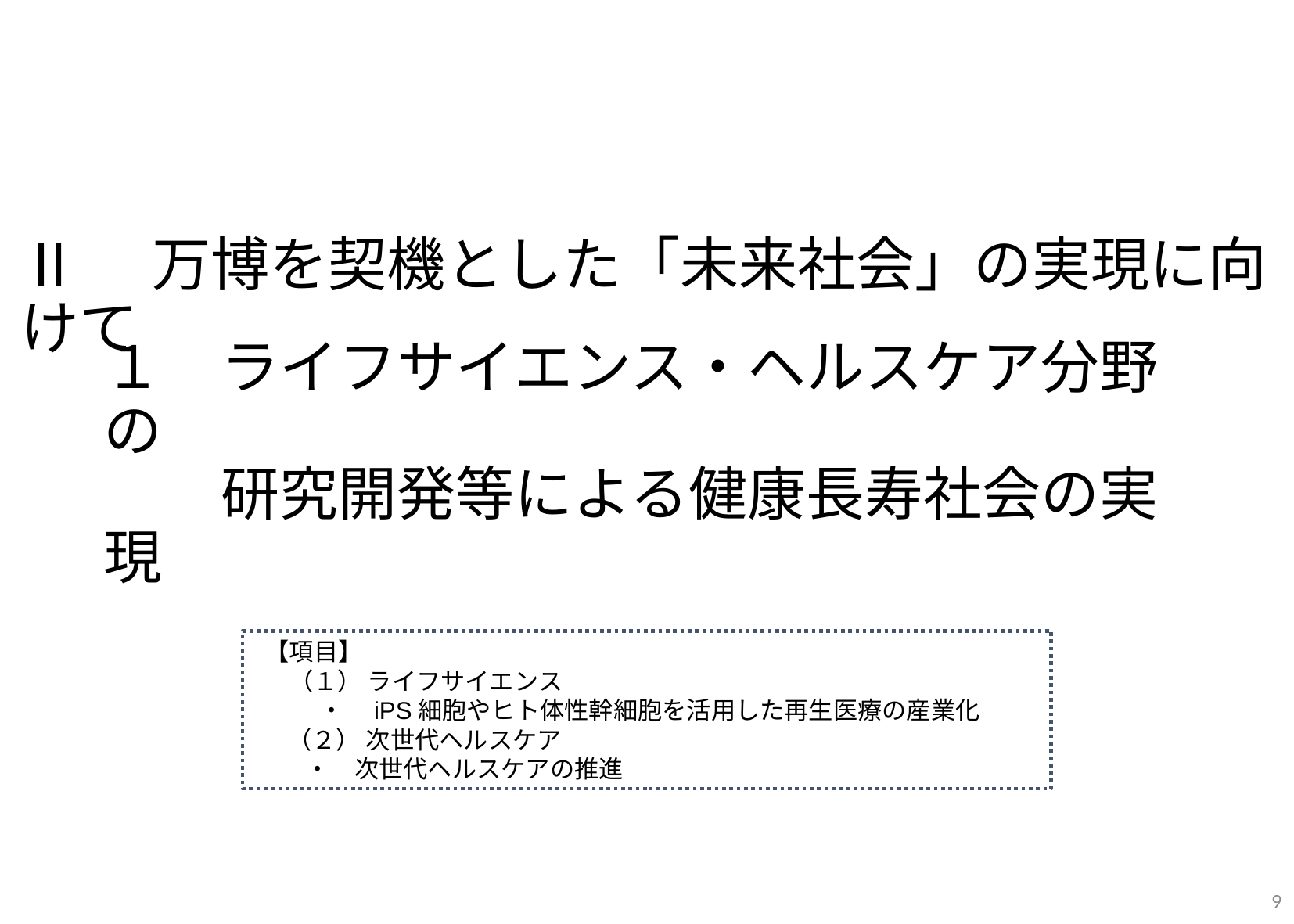

Ⅱ　万博を契機とした「未来社会」の実現に向けて

１　ライフサイエンス・ヘルスケア分野の
　　研究開発等による健康長寿社会の実現
【項目】
（１） ライフサイエンス
　　 ・　iPS細胞やヒト体性幹細胞を活用した再生医療の産業化
   （２） 次世代ヘルスケア
  ・　次世代ヘルスケアの推進
9